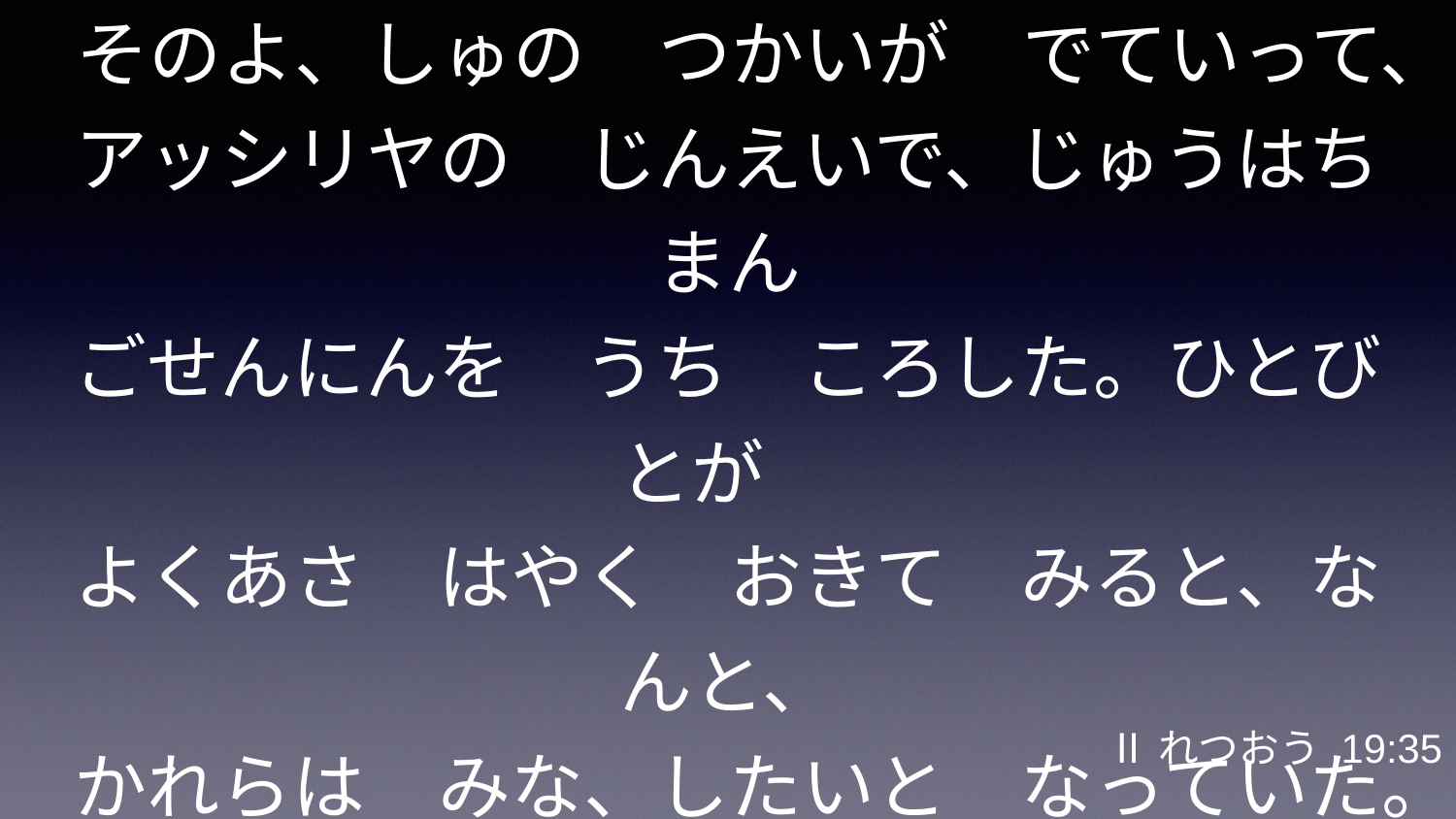

そのよ、しゅの　つかいが　でていって、
アッシリヤの　じんえいで、じゅうはちまん
ごせんにんを　うち　ころした。ひとびとが
よくあさ　はやく　おきて　みると、なんと、
かれらは　みな、したいと　なっていた。
Ⅱれつおう 19:35